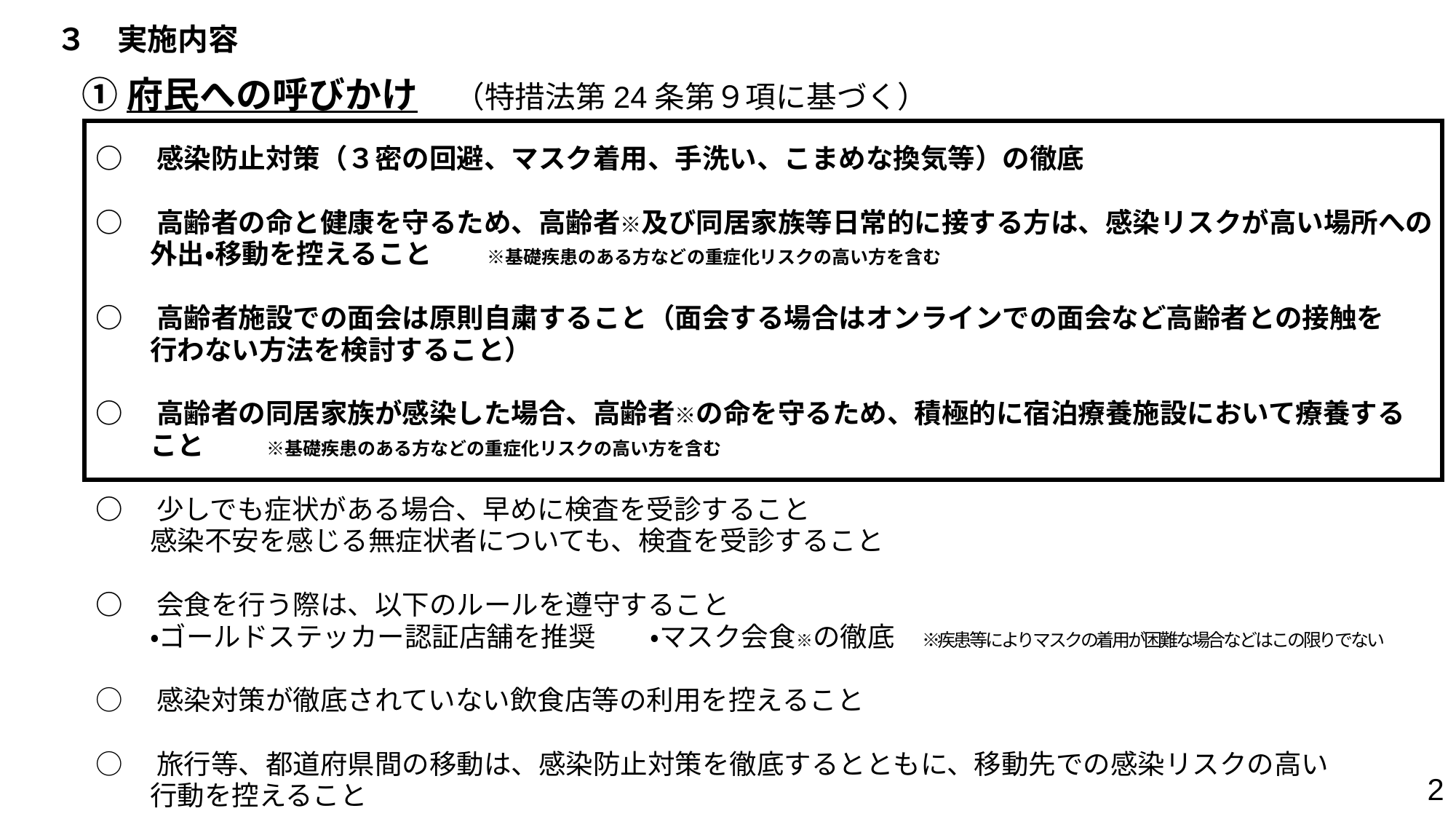

３　実施内容
①府民への呼びかけ　（特措法第24条第９項に基づく）

○　感染防止対策（３密の回避、マスク着用、手洗い、こまめな換気等）の徹底

○　高齢者の命と健康を守るため、高齢者※及び同居家族等日常的に接する方は、感染リスクが高い場所への
　　外出・移動を控えること　　※基礎疾患のある方などの重症化リスクの高い方を含む

○　高齢者施設での面会は原則自粛すること（面会する場合はオンラインでの面会など高齢者との接触を
　　行わない方法を検討すること）

○　高齢者の同居家族が感染した場合、高齢者※の命を守るため、積極的に宿泊療養施設において療養する
　　こと               ※基礎疾患のある方などの重症化リスクの高い方を含む

○　少しでも症状がある場合、早めに検査を受診すること
　　感染不安を感じる無症状者についても、検査を受診すること

○　会食を行う際は、以下のルールを遵守すること
　　・ゴールドステッカー認証店舗を推奨　　・マスク会食※の徹底　※疾患等によりマスクの着用が困難な場合などはこの限りでない

○　感染対策が徹底されていない飲食店等の利用を控えること

○　旅行等、都道府県間の移動は、感染防止対策を徹底するとともに、移動先での感染リスクの高い
　　行動を控えること

2